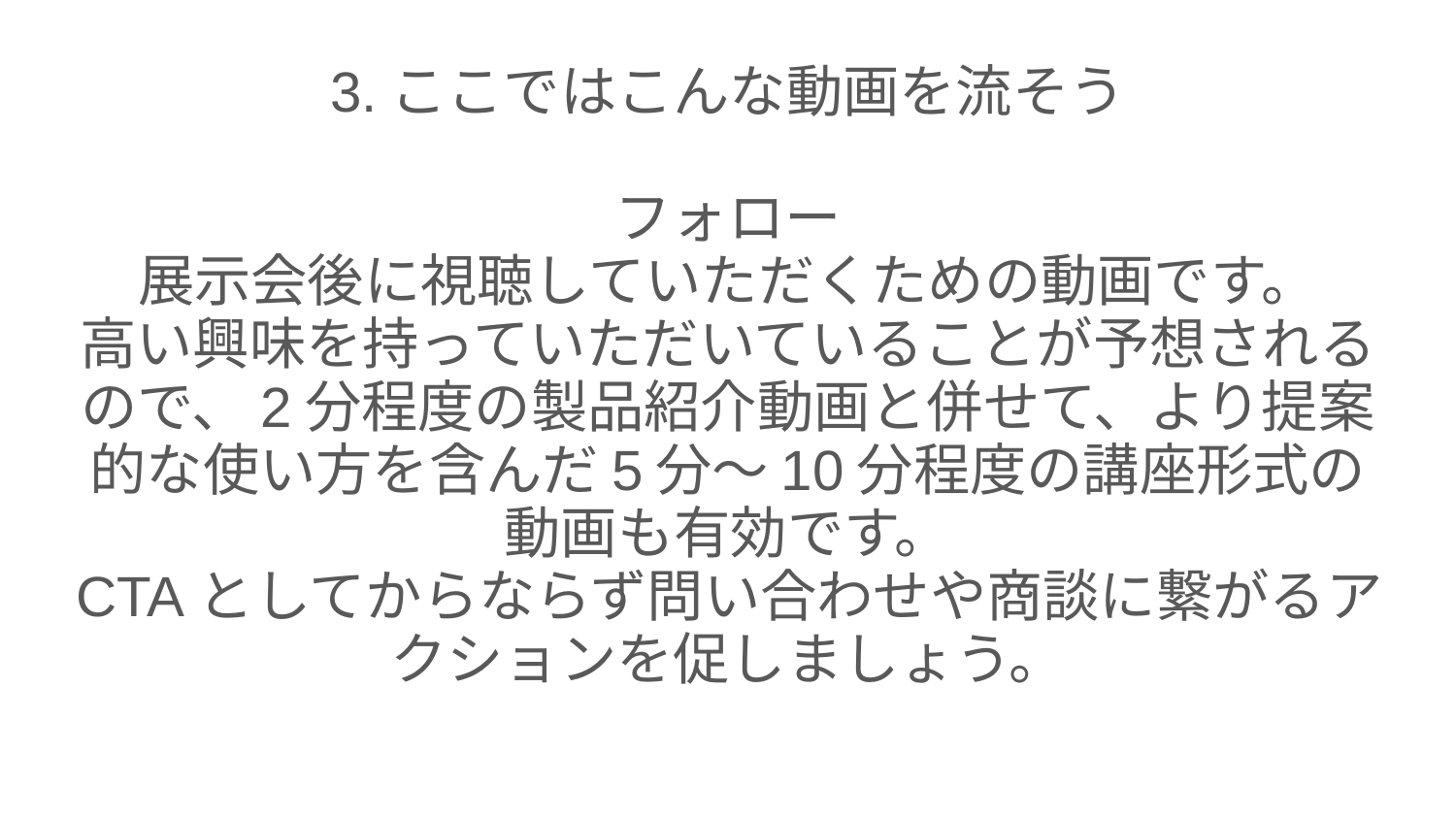

3.ここではこんな動画を流そう

フォロー
展示会後に視聴していただくための動画です。
高い興味を持っていただいていることが予想されるので、2分程度の製品紹介動画と併せて、より提案的な使い方を含んだ5分〜10分程度の講座形式の動画も有効です。
CTAとしてからならず問い合わせや商談に繋がるアクションを促しましょう。